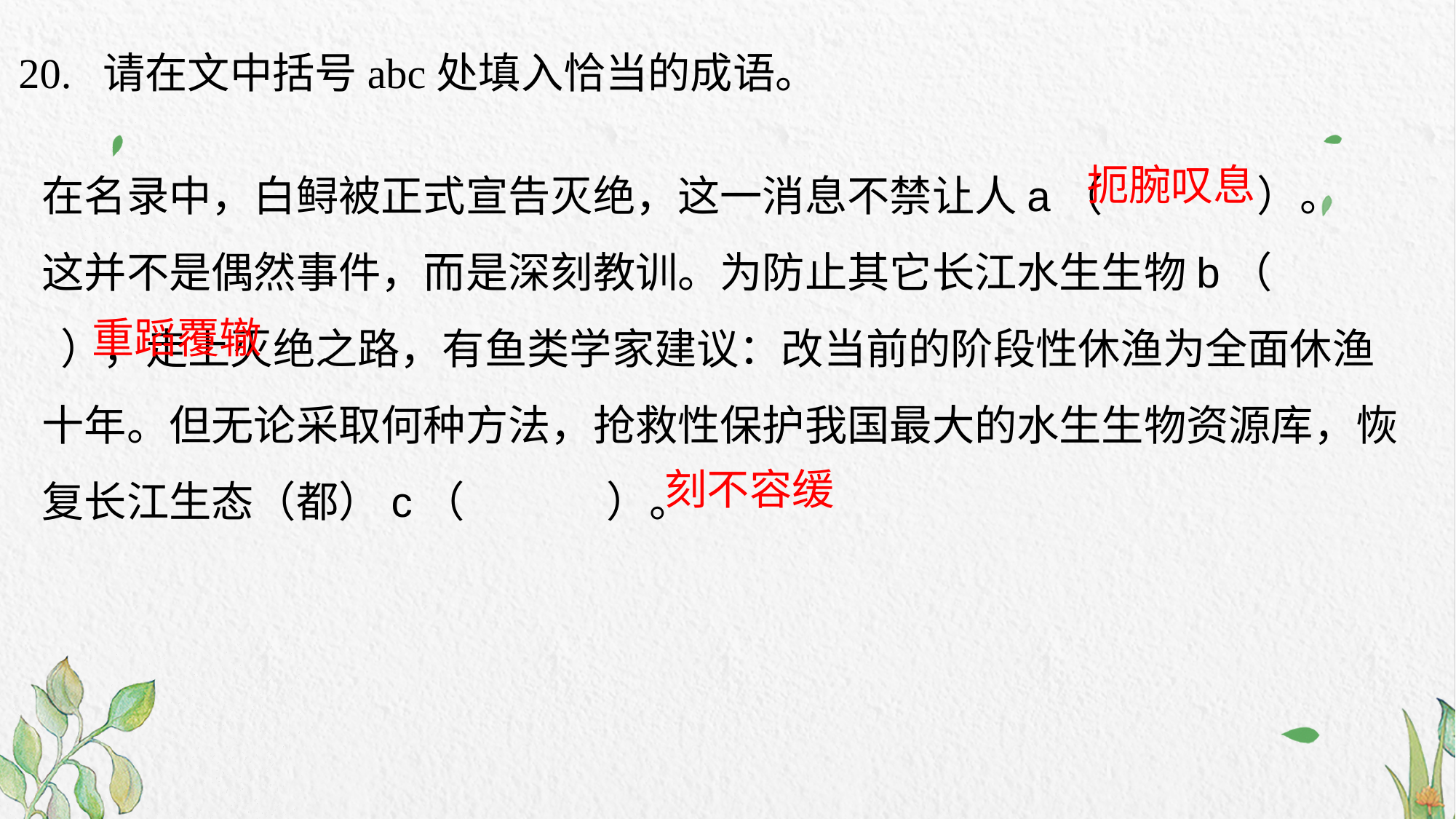

20.  请在文中括号abc处填入恰当的成语。
在名录中，白鲟被正式宣告灭绝，这一消息不禁让人a（                ）。
这并不是偶然事件，而是深刻教训。为防止其它长江水生生物b（               ），走上灭绝之路，有鱼类学家建议：改当前的阶段性休渔为全面休渔十年。但无论采取何种方法，抢救性保护我国最大的水生生物资源库，恢复长江生态（都）c（               ）。
扼腕叹息
重蹈覆辙
刻不容缓